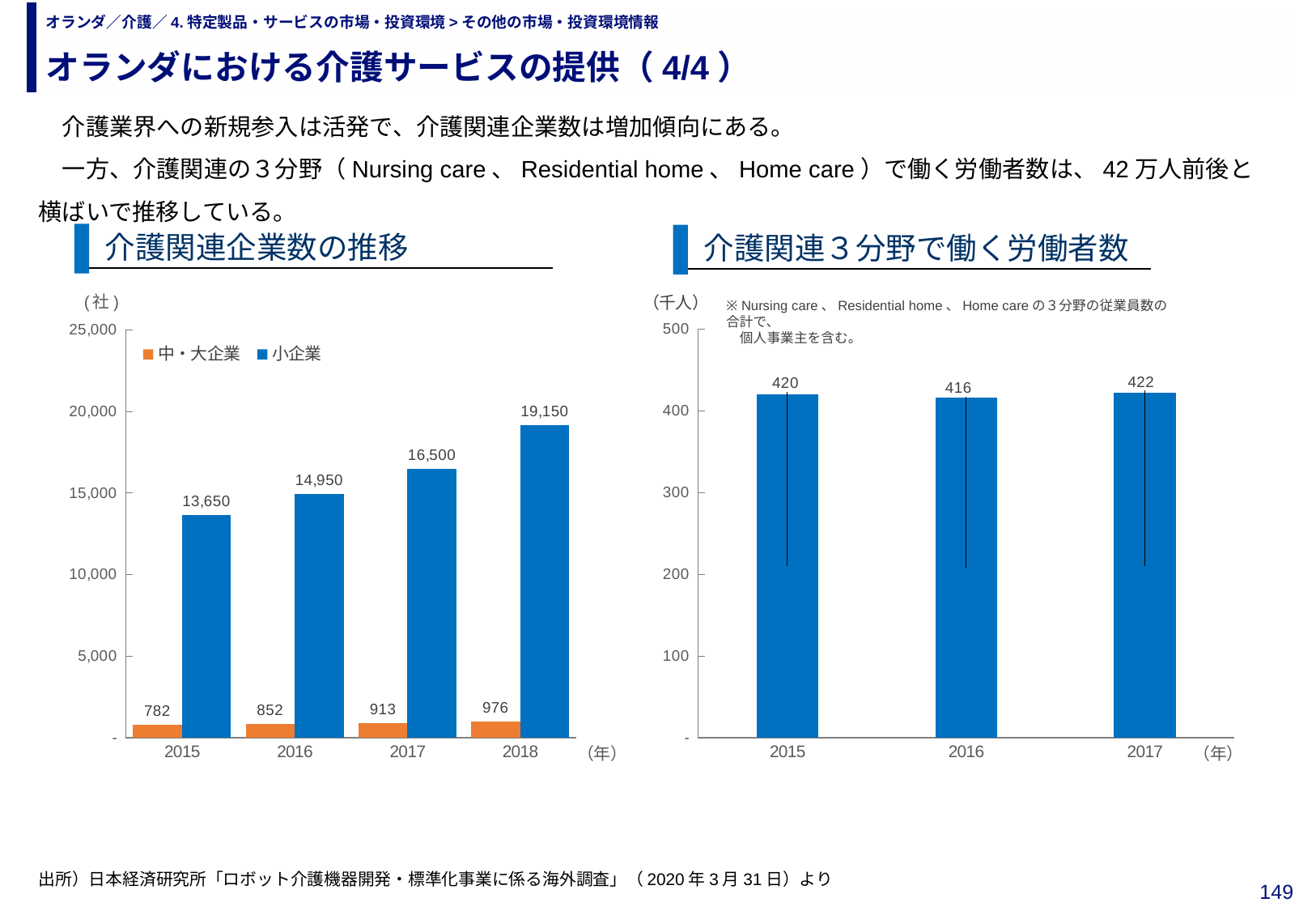

オランダにおける介護サービスの提供（4/4）
# オランダ／介護／4.特定製品・サービスの市場・投資環境>その他の市場・投資環境情報
　介護業界への新規参入は活発で、介護関連企業数は増加傾向にある。
　一方、介護関連の３分野（Nursing care、Residential home、Home care）で働く労働者数は、42万人前後と横ばいで推移している。
介護関連企業数の推移

介護関連３分野で働く労働者数

### Chart

| Category | 合計 |
|---|---|
| 2015 | 420.4 |
| 2016 | 415.95 |
| 2017 | 422.15000000000003 |

### Chart

| Category | 中・大企業 | 小企業 |
|---|---|---|
| 2015 | 782.0 | 13650.0 |
| 2016 | 852.0 | 14950.0 |
| 2017 | 913.0 | 16500.0 |
| 2018 | 976.0 | 19150.0 |
※ Nursing care、Residential home、Home careの３分野の従業員数の合計で、
　個人事業主を含む。
（年）
（年）
出所）日本経済研究所「ロボット介護機器開発・標準化事業に係る海外調査」（2020年3月31日）より